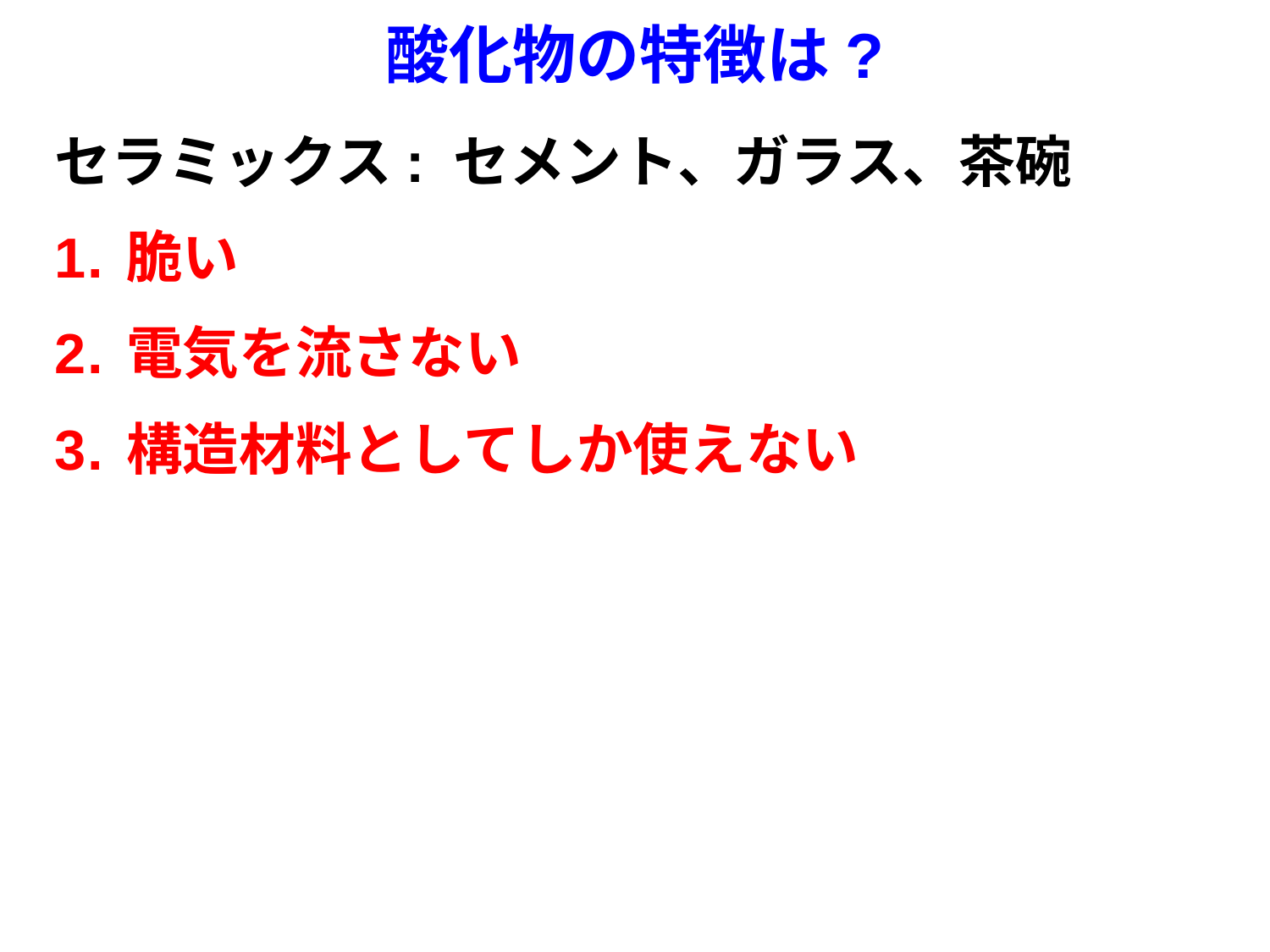

酸化物の特徴は?
セラミックス: セメント、ガラス、茶碗
脆い
電気を流さない
構造材料としてしか使えない